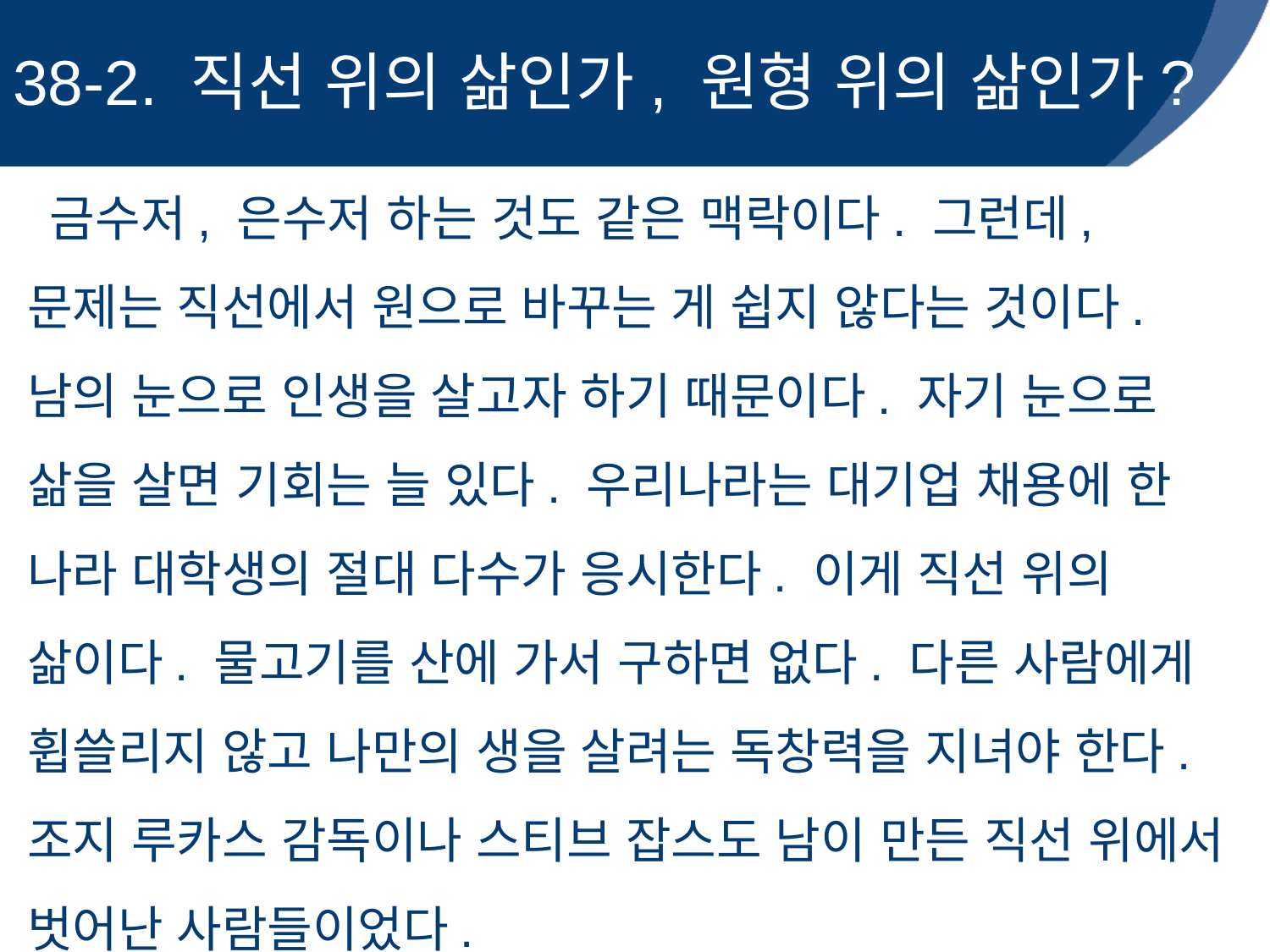

# 38-2. 직선 위의 삶인가, 원형 위의 삶인가?
 금수저, 은수저 하는 것도 같은 맥락이다. 그런데, 문제는 직선에서 원으로 바꾸는 게 쉽지 않다는 것이다. 남의 눈으로 인생을 살고자 하기 때문이다. 자기 눈으로 삶을 살면 기회는 늘 있다. 우리나라는 대기업 채용에 한 나라 대학생의 절대 다수가 응시한다. 이게 직선 위의 삶이다. 물고기를 산에 가서 구하면 없다. 다른 사람에게 휩쓸리지 않고 나만의 생을 살려는 독창력을 지녀야 한다. 조지 루카스 감독이나 스티브 잡스도 남이 만든 직선 위에서 벗어난 사람들이었다.